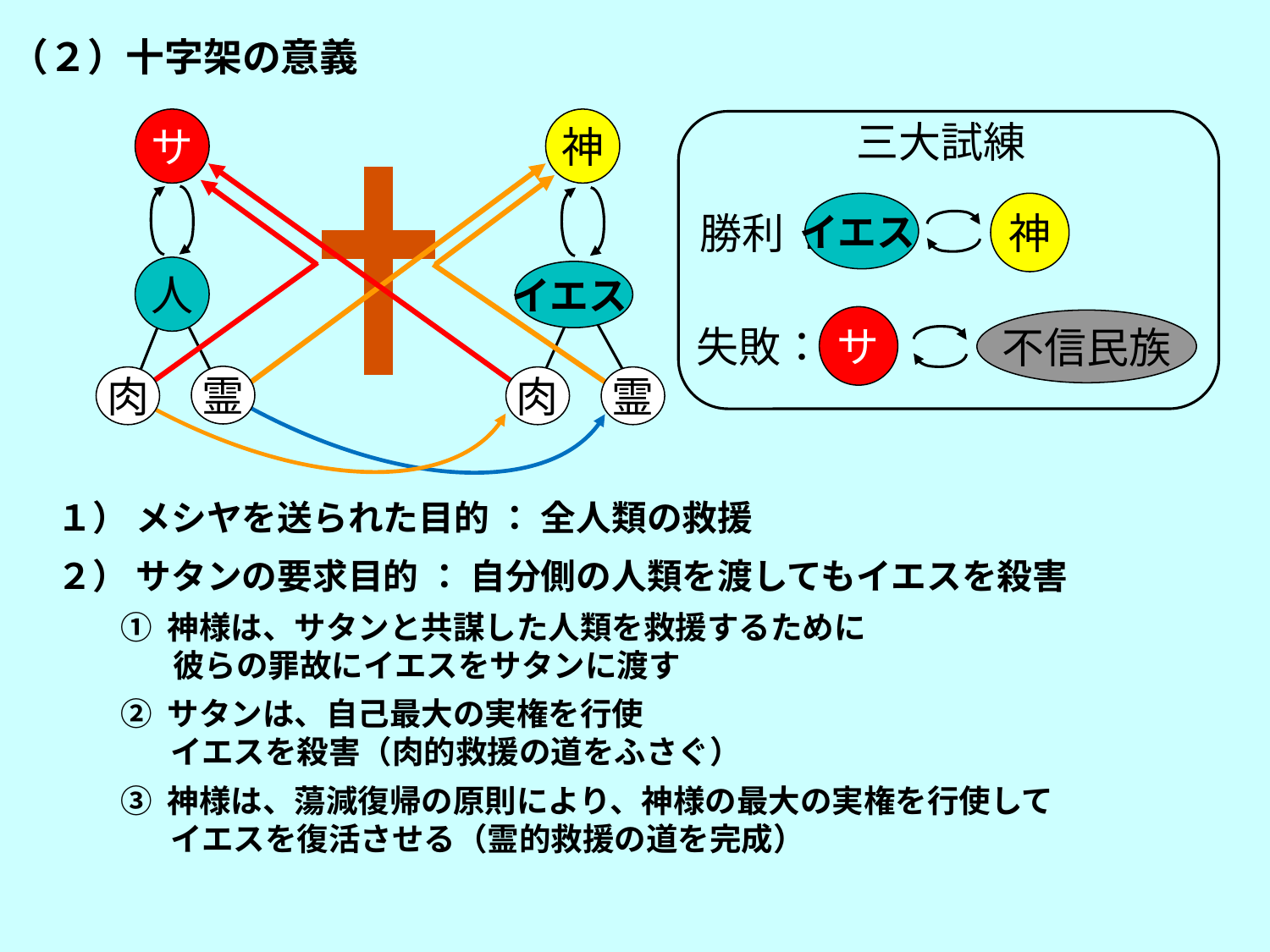

（２）十字架の意義
サ
神
三大試練

イエス
神
勝利 :

人
イエス

サ
不信民族
失敗：

霊
肉
肉
霊
１） メシヤを送られた目的 ： 全人類の救援
２） サタンの要求目的 ： 自分側の人類を渡してもイエスを殺害
① 神様は、サタンと共謀した人類を救援するために
     彼らの罪故にイエスをサタンに渡す
② サタンは、自己最大の実権を行使
　  イエスを殺害（肉的救援の道をふさぐ）
③ 神様は、蕩減復帰の原則により、神様の最大の実権を行使して
　  イエスを復活させる（霊的救援の道を完成）